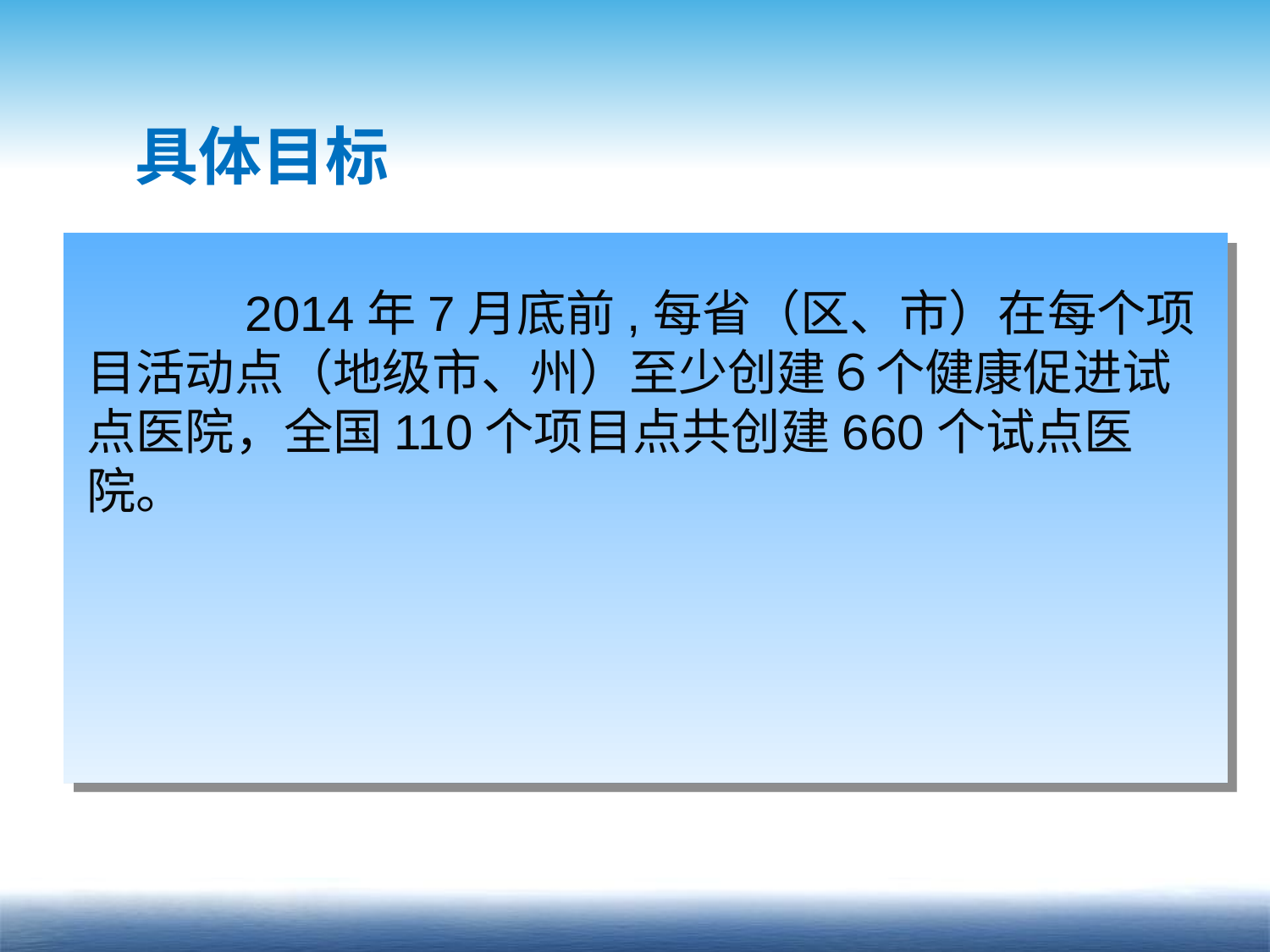

具体目标

        2014年7月底前,每省（区、市）在每个项目活动点（地级市、州）至少创建６个健康促进试点医院，全国110个项目点共创建660个试点医院。